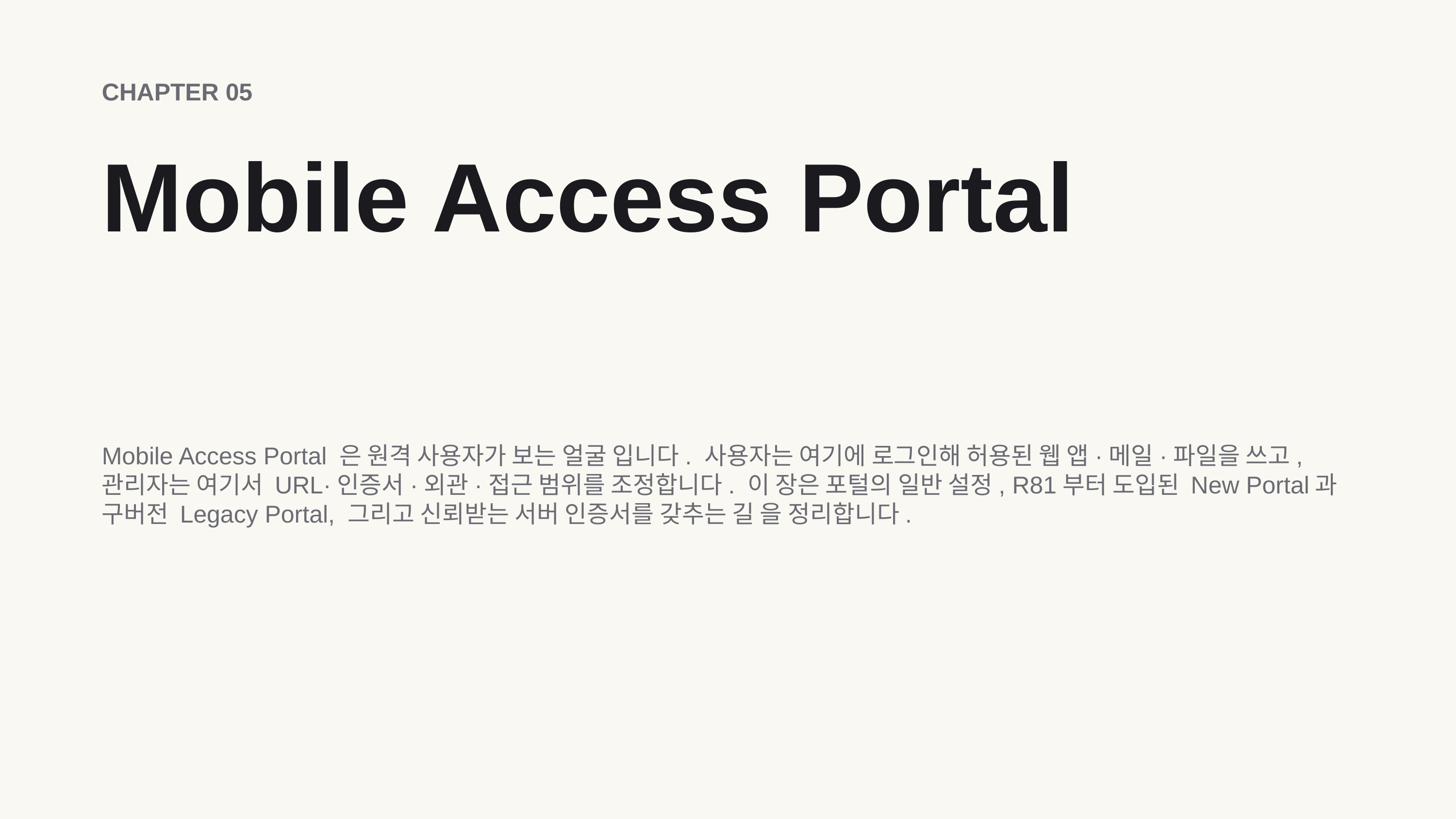

CHAPTER 05
Mobile Access Portal
Mobile Access Portal 은 원격 사용자가 보는 얼굴 입니다. 사용자는 여기에 로그인해 허용된 웹 앱·메일·파일을 쓰고, 관리자는 여기서 URL·인증서·외관·접근 범위를 조정합니다. 이 장은 포털의 일반 설정, R81부터 도입된 New Portal과 구버전 Legacy Portal, 그리고 신뢰받는 서버 인증서를 갖추는 길 을 정리합니다.